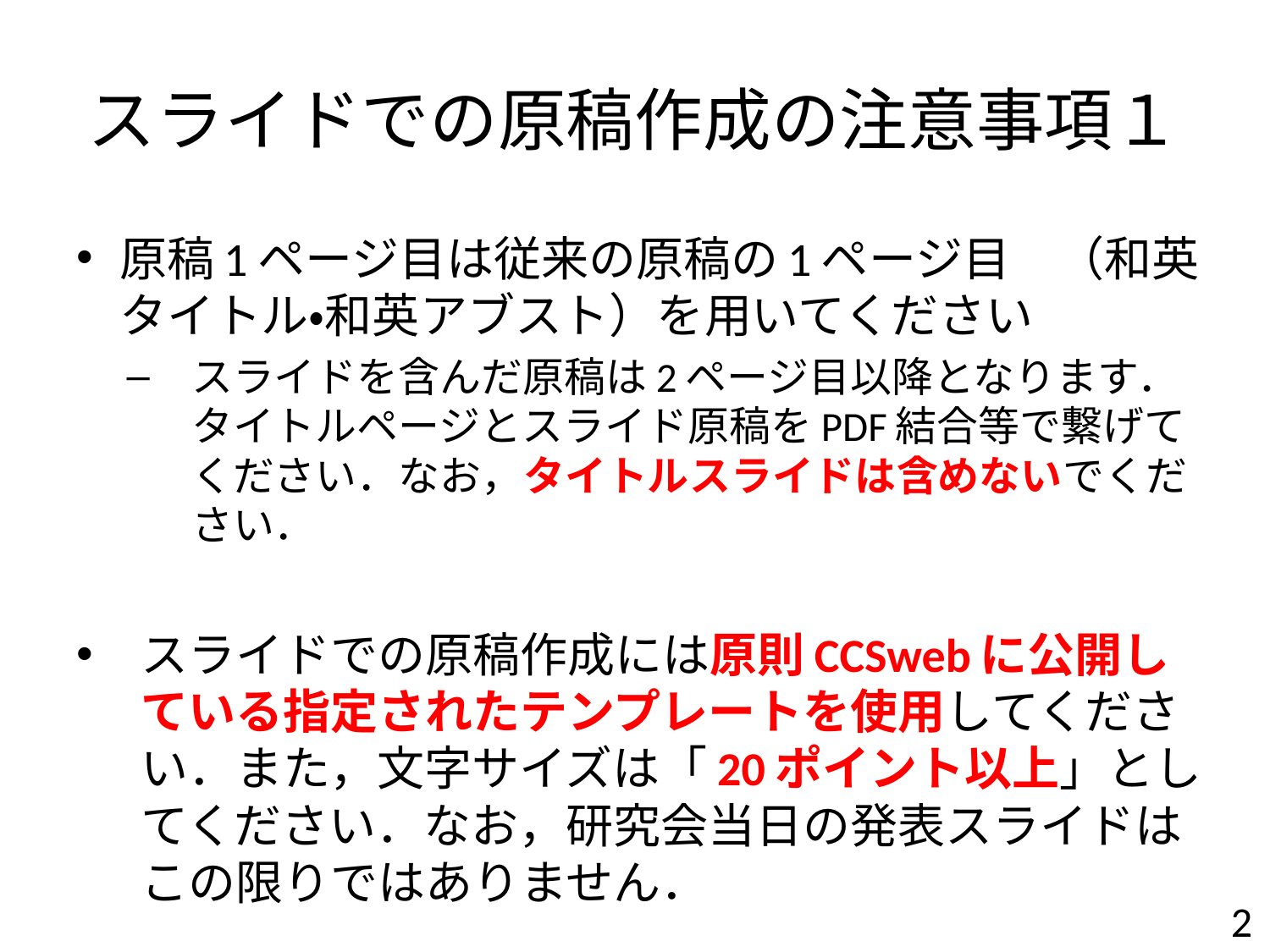

# スライドでの原稿作成の注意事項１
原稿1ページ目は従来の原稿の1ページ目　（和英タイトル・和英アブスト）を用いてください
スライドを含んだ原稿は2ページ目以降となります．タイトルページとスライド原稿をPDF結合等で繋げてください．なお，タイトルスライドは含めないでください．

スライドでの原稿作成には原則CCSwebに公開している指定されたテンプレートを使用してください．また，文字サイズは「20ポイント以上」としてください．なお，研究会当日の発表スライドはこの限りではありません．
2